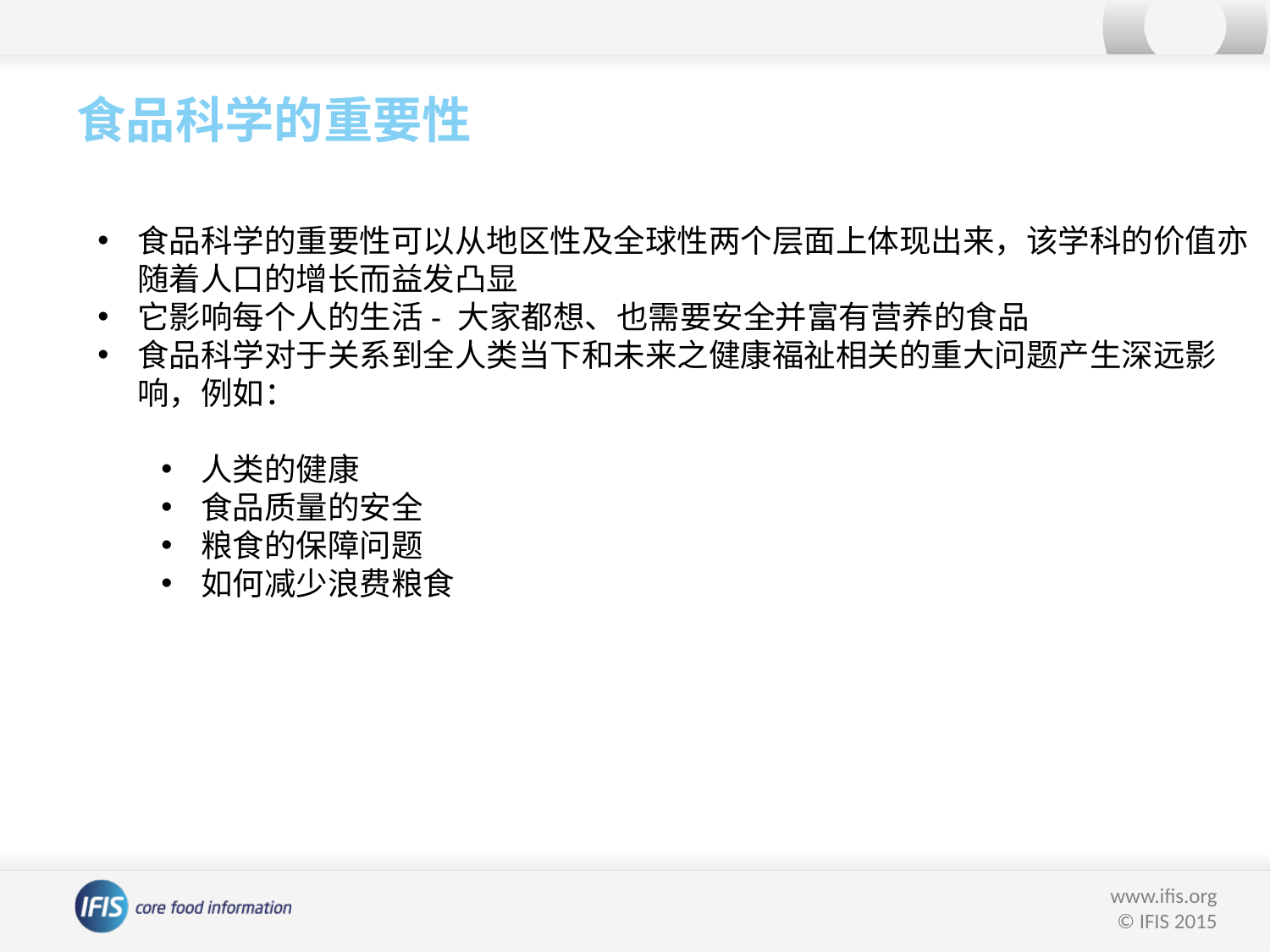

食品科学的重要性
食品科学的重要性可以从地区性及全球性两个层面上体现出来，该学科的价值亦随着人口的增长而益发凸显
它影响每个人的生活- 大家都想、也需要安全并富有营养的食品
食品科学对于关系到全人类当下和未来之健康福祉相关的重大问题产生深远影响，例如：

人类的健康
食品质量的安全
粮食的保障问题
如何减少浪费粮食